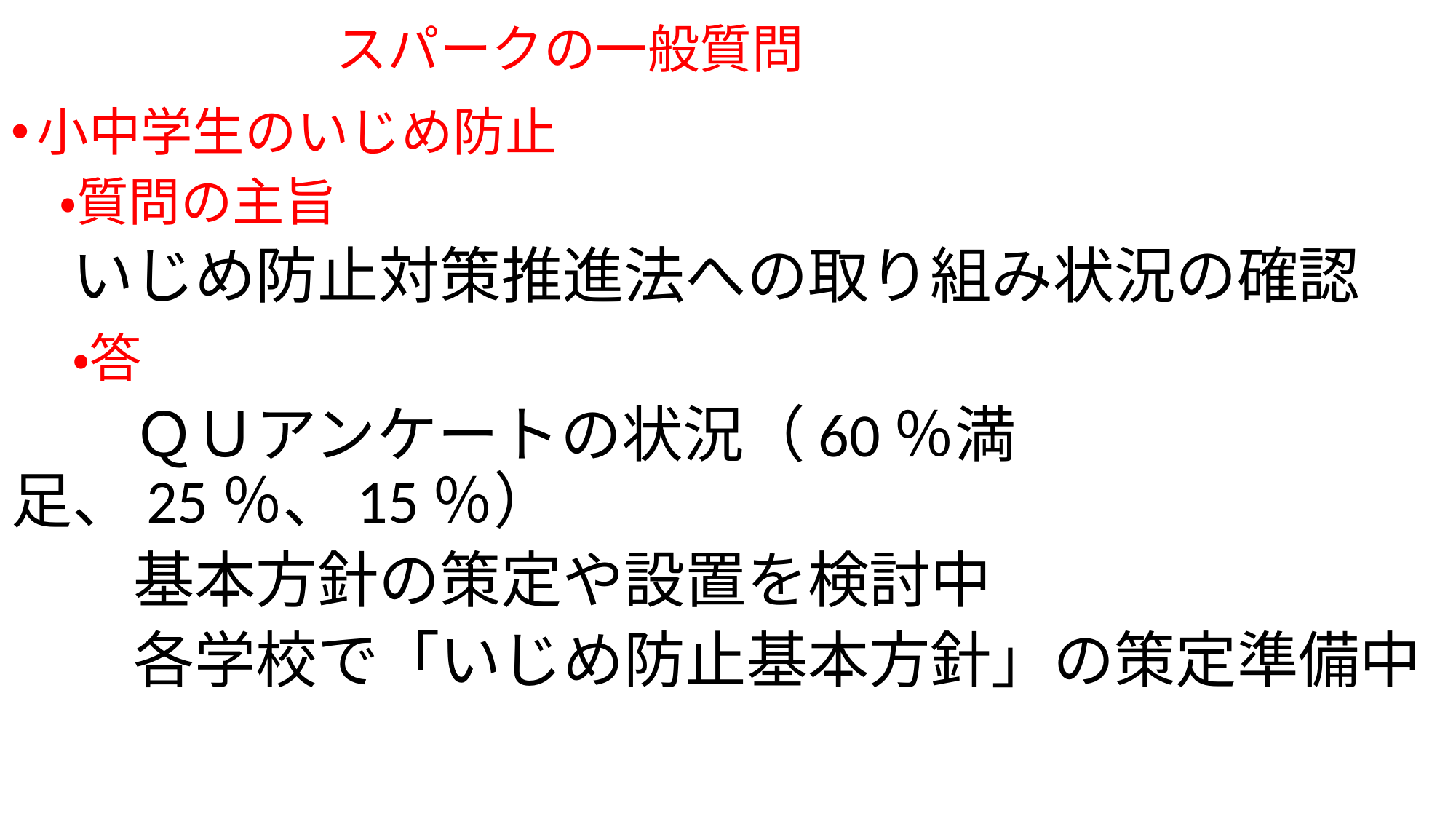

# スパークの一般質問
小中学生のいじめ防止
　・質問の主旨
　いじめ防止対策推進法への取り組み状況の確認
　・答
　　ＱＵアンケートの状況（60％満足、25％、15％）
　　基本方針の策定や設置を検討中
　　各学校で「いじめ防止基本方針」の策定準備中